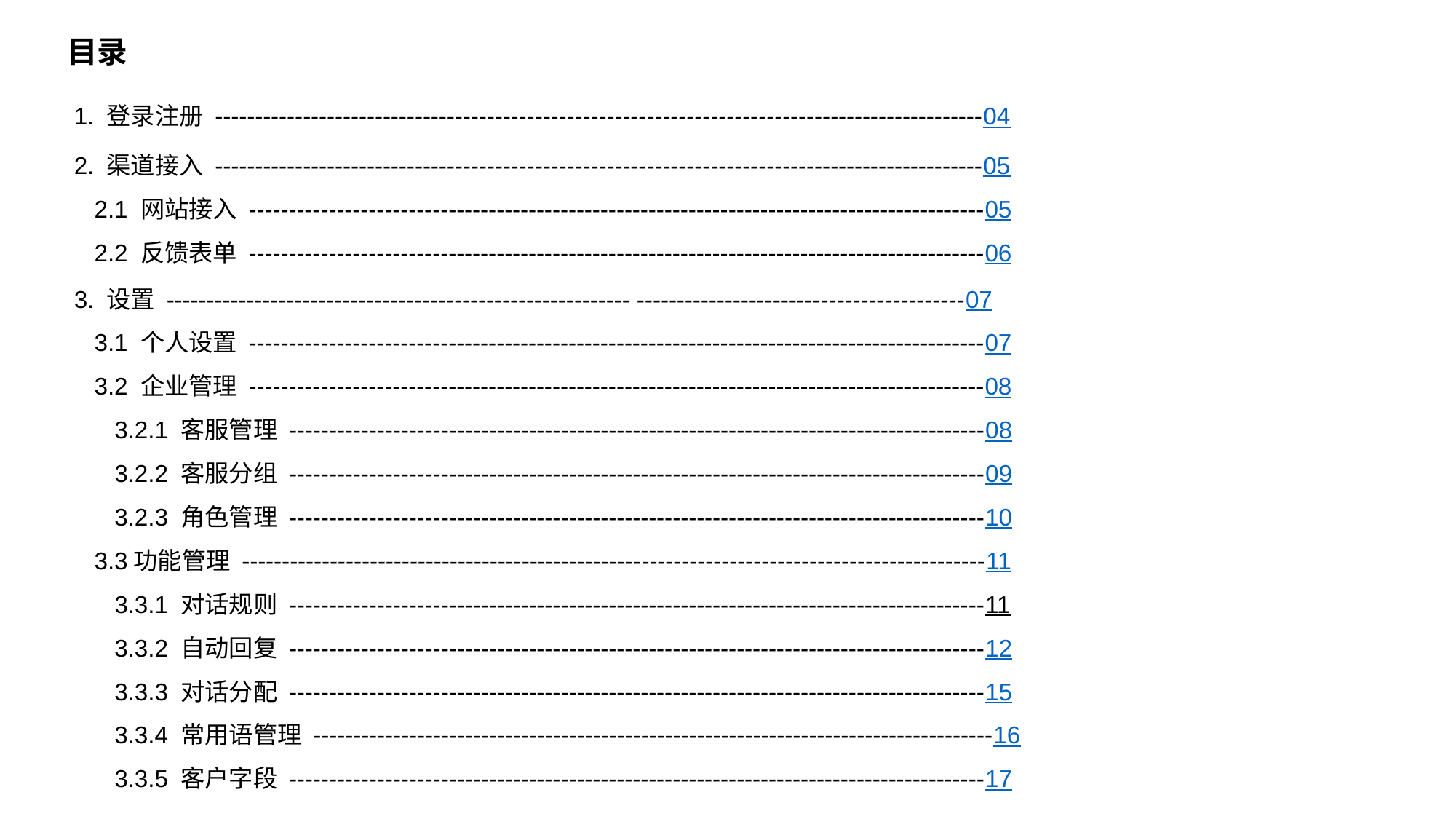

目录
1. 登录注册 ------------------------------------------------------------------------------------------------04

2. 渠道接入 ------------------------------------------------------------------------------------------------05
   2.1 网站接入 --------------------------------------------------------------------------------------------05
   2.2 反馈表单 --------------------------------------------------------------------------------------------06

3. 设置 ---------------------------------------------------------- -----------------------------------------07
   3.1 个人设置 --------------------------------------------------------------------------------------------07
   3.2 企业管理 --------------------------------------------------------------------------------------------08
      3.2.1 客服管理 ---------------------------------------------------------------------------------------08
      3.2.2 客服分组 ---------------------------------------------------------------------------------------09
      3.2.3 角色管理 ---------------------------------------------------------------------------------------10
   3.3功能管理 ---------------------------------------------------------------------------------------------11
      3.3.1 对话规则 ---------------------------------------------------------------------------------------11
      3.3.2 自动回复 ---------------------------------------------------------------------------------------12
      3.3.3 对话分配 ---------------------------------------------------------------------------------------15
      3.3.4 常用语管理 -------------------------------------------------------------------------------------16
      3.3.5 客户字段 ---------------------------------------------------------------------------------------17